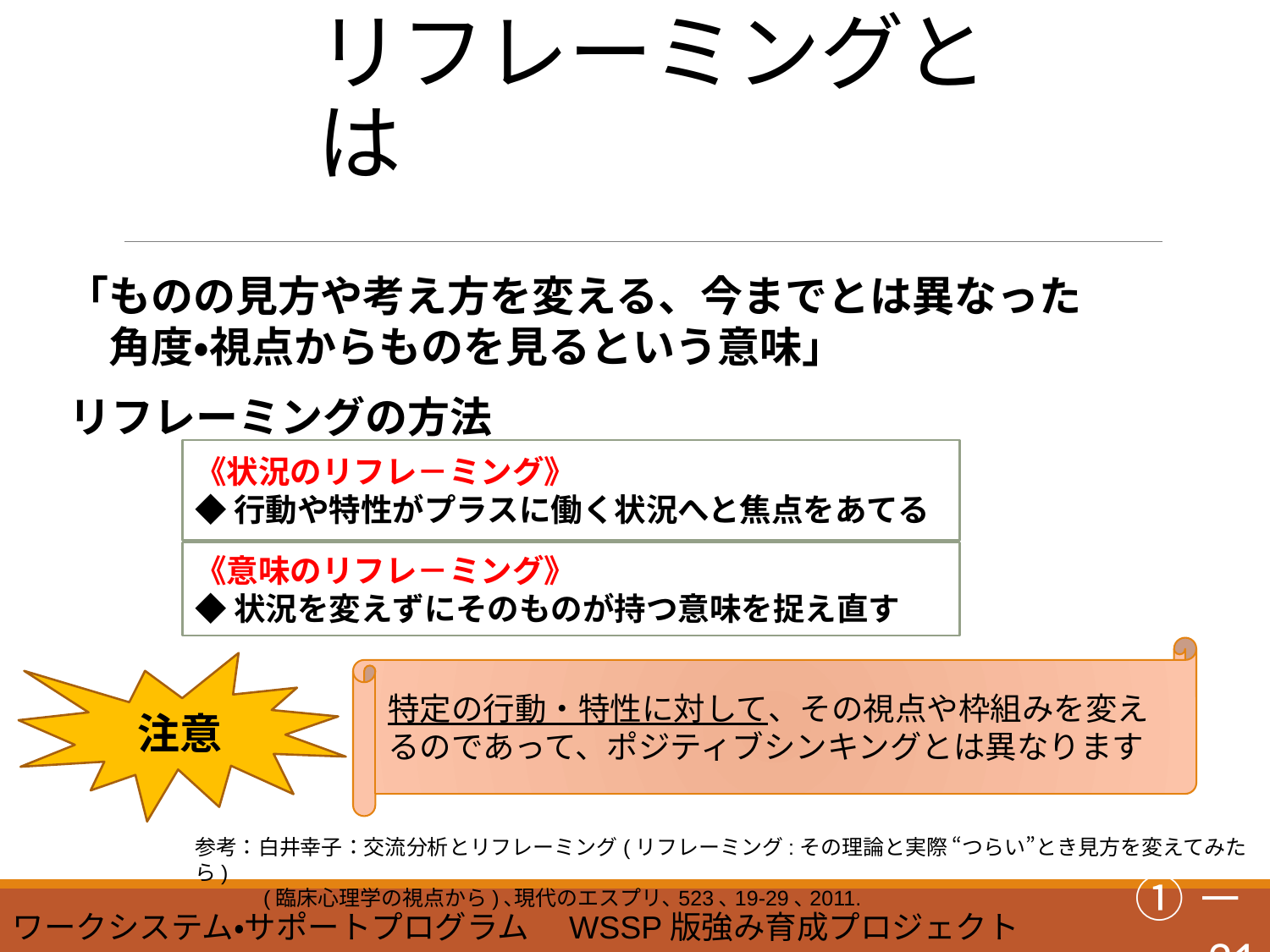

# リフレーミングとは
「ものの見方や考え方を変える、今までとは異なった
　角度・視点からものを見るという意味」

リフレーミングの方法
《状況のリフレ－ミング》
◆行動や特性がプラスに働く状況へと焦点をあてる
《意味のリフレ－ミング》
◆状況を変えずにそのものが持つ意味を捉え直す
特定の行動・特性に対して、その視点や枠組みを変えるのであって、ポジティブシンキングとは異なります
注意
参考：白井幸子：交流分析とリフレーミング(リフレーミング:その理論と実際 “つらい”とき見方を変えてみたら)
　　　(臨床心理学の視点から)､現代のエスプリ､523､19-29､2011.
ワークシステム・サポートプログラム　WSSP版強み育成プロジェクト
①－21